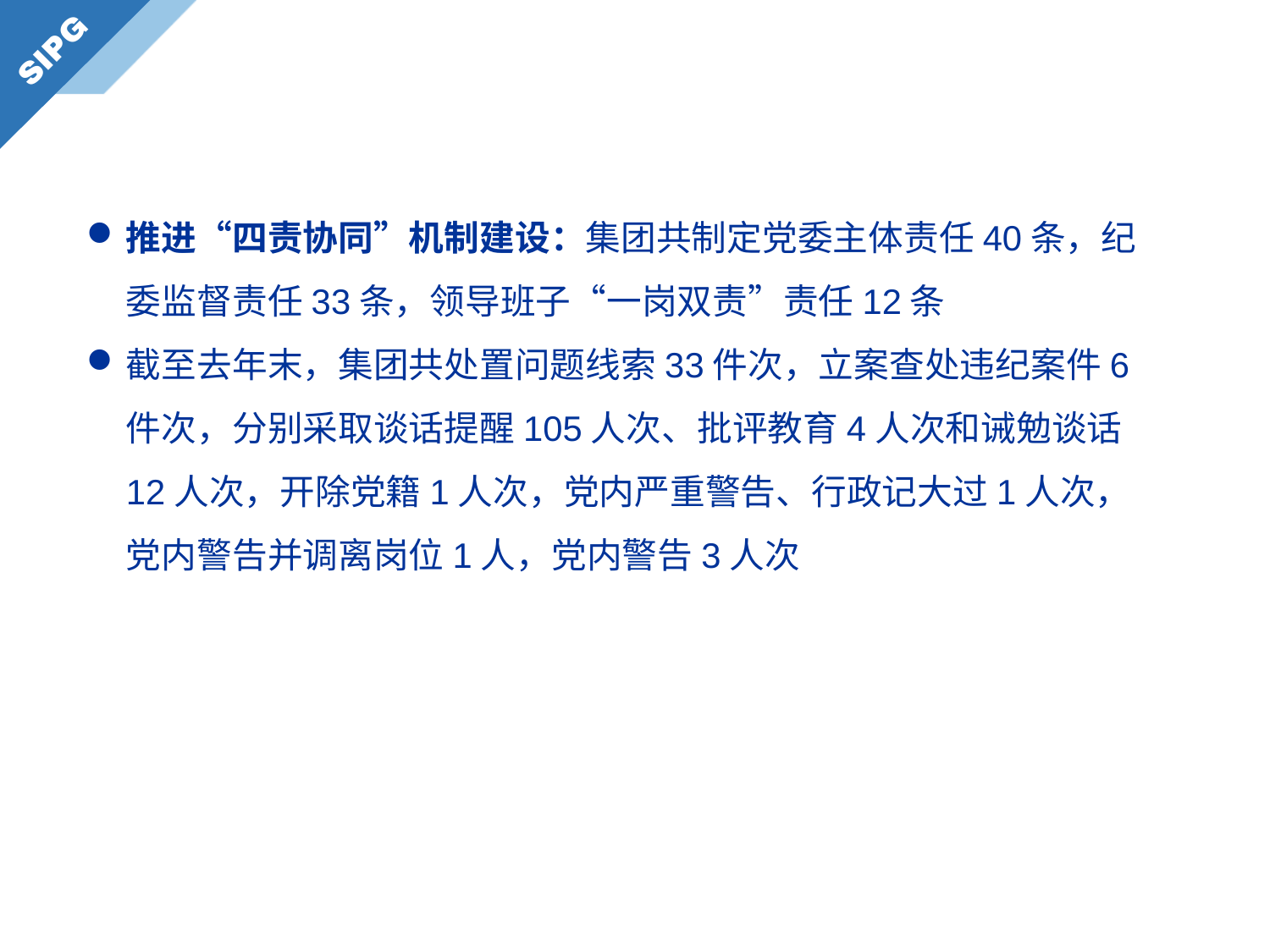

SIPG

推进“四责协同”机制建设：集团共制定党委主体责任40条，纪委监督责任33条，领导班子“一岗双责”责任12条
截至去年末，集团共处置问题线索33件次，立案查处违纪案件6件次，分别采取谈话提醒105人次、批评教育4人次和诫勉谈话12人次，开除党籍1人次，党内严重警告、行政记大过1人次，党内警告并调离岗位1人，党内警告3人次